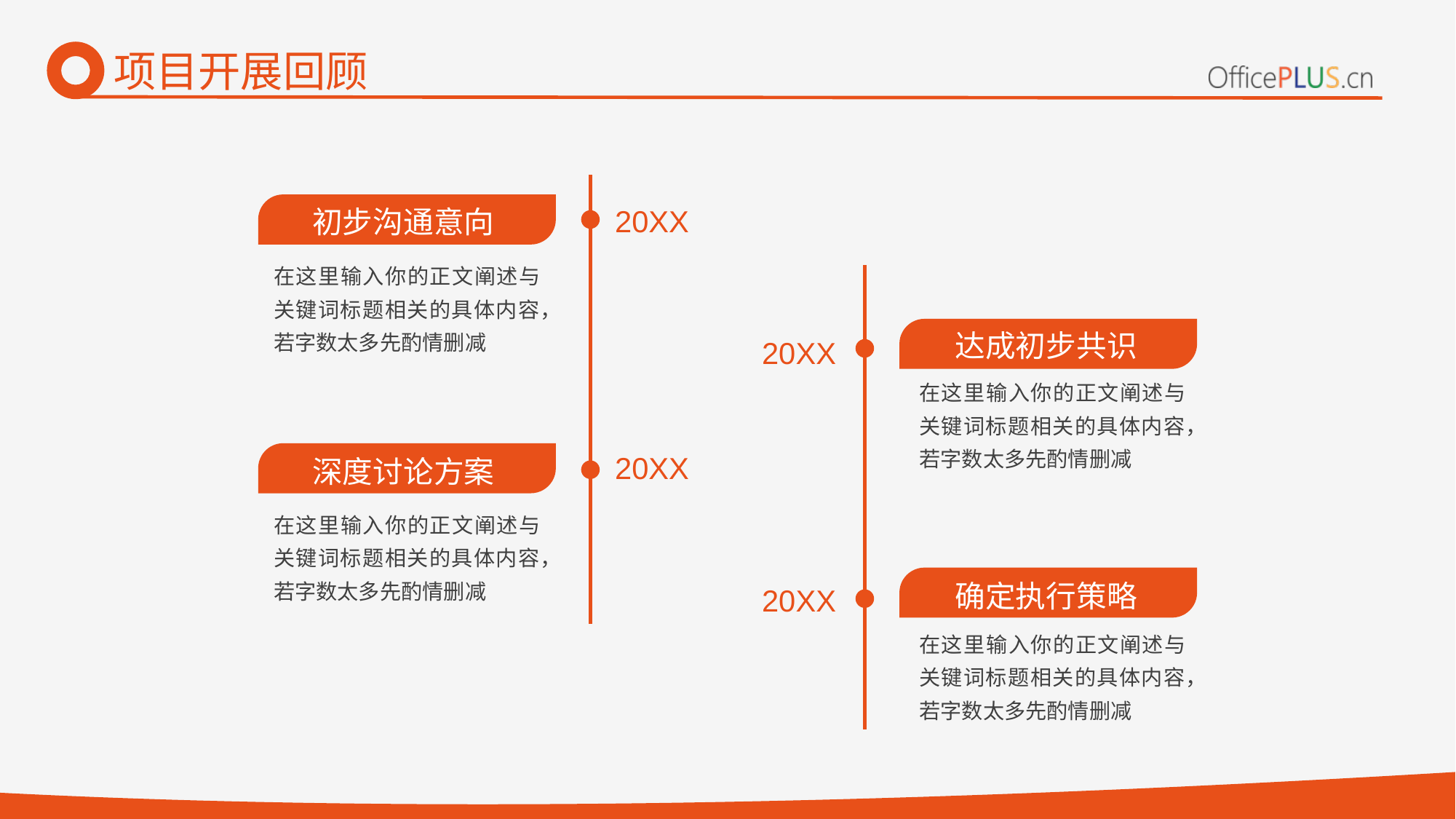

# 项目开展回顾

20XX
初步沟通意向

在这里输入你的正文阐述与关键词标题相关的具体内容，若字数太多先酌情删减

达成初步共识
20XX

在这里输入你的正文阐述与关键词标题相关的具体内容，若字数太多先酌情删减

20XX
深度讨论方案

在这里输入你的正文阐述与关键词标题相关的具体内容，若字数太多先酌情删减

确定执行策略
20XX

在这里输入你的正文阐述与关键词标题相关的具体内容，若字数太多先酌情删减